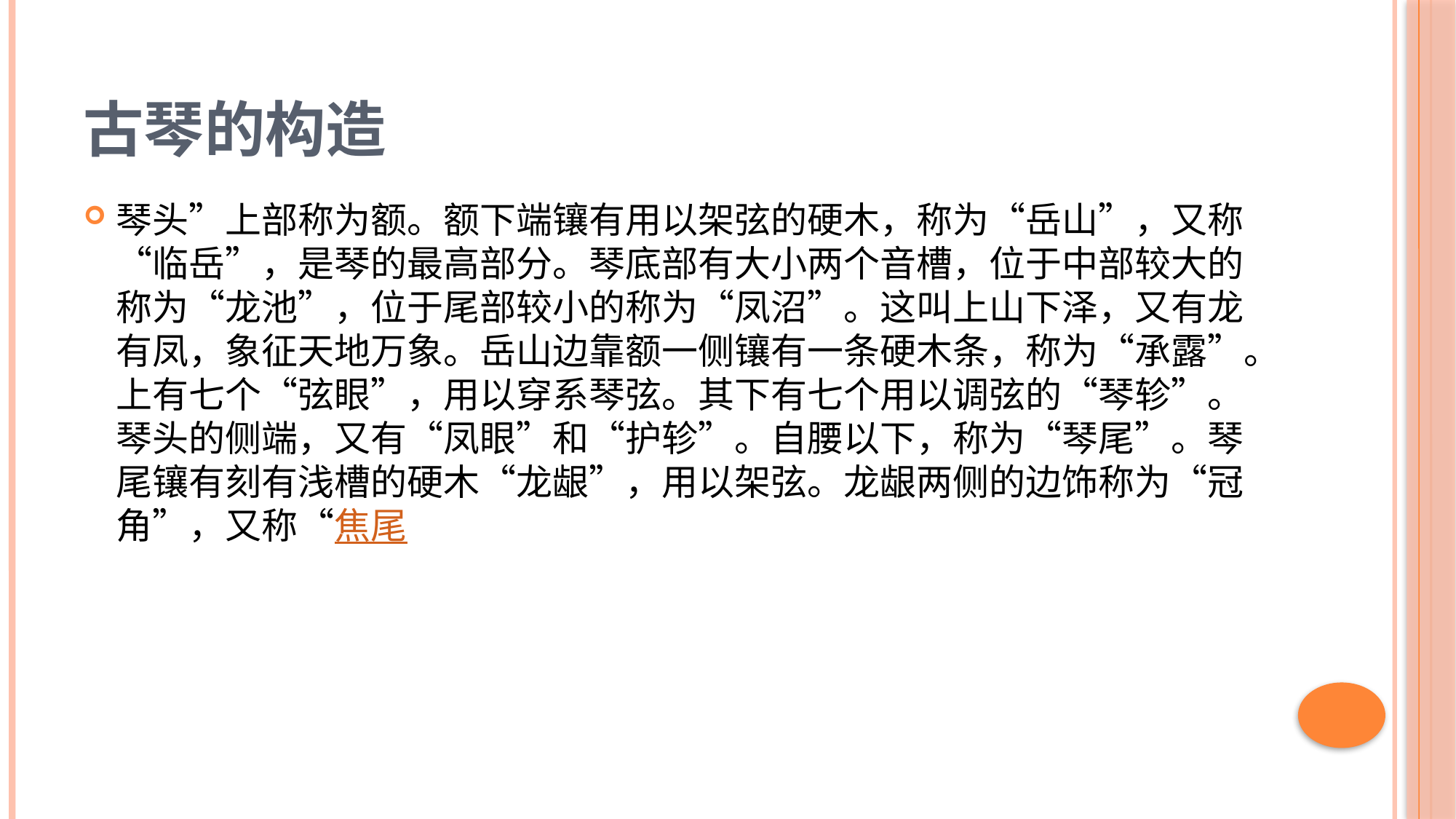

# 古琴的构造
琴头”上部称为额。额下端镶有用以架弦的硬木，称为“岳山”，又称“临岳”，是琴的最高部分。琴底部有大小两个音槽，位于中部较大的称为“龙池”，位于尾部较小的称为“凤沼”。这叫上山下泽，又有龙有凤，象征天地万象。岳山边靠额一侧镶有一条硬木条，称为“承露”。上有七个“弦眼”，用以穿系琴弦。其下有七个用以调弦的“琴轸”。琴头的侧端，又有“凤眼”和“护轸”。自腰以下，称为“琴尾”。琴尾镶有刻有浅槽的硬木“龙龈”，用以架弦。龙龈两侧的边饰称为“冠角”，又称“焦尾